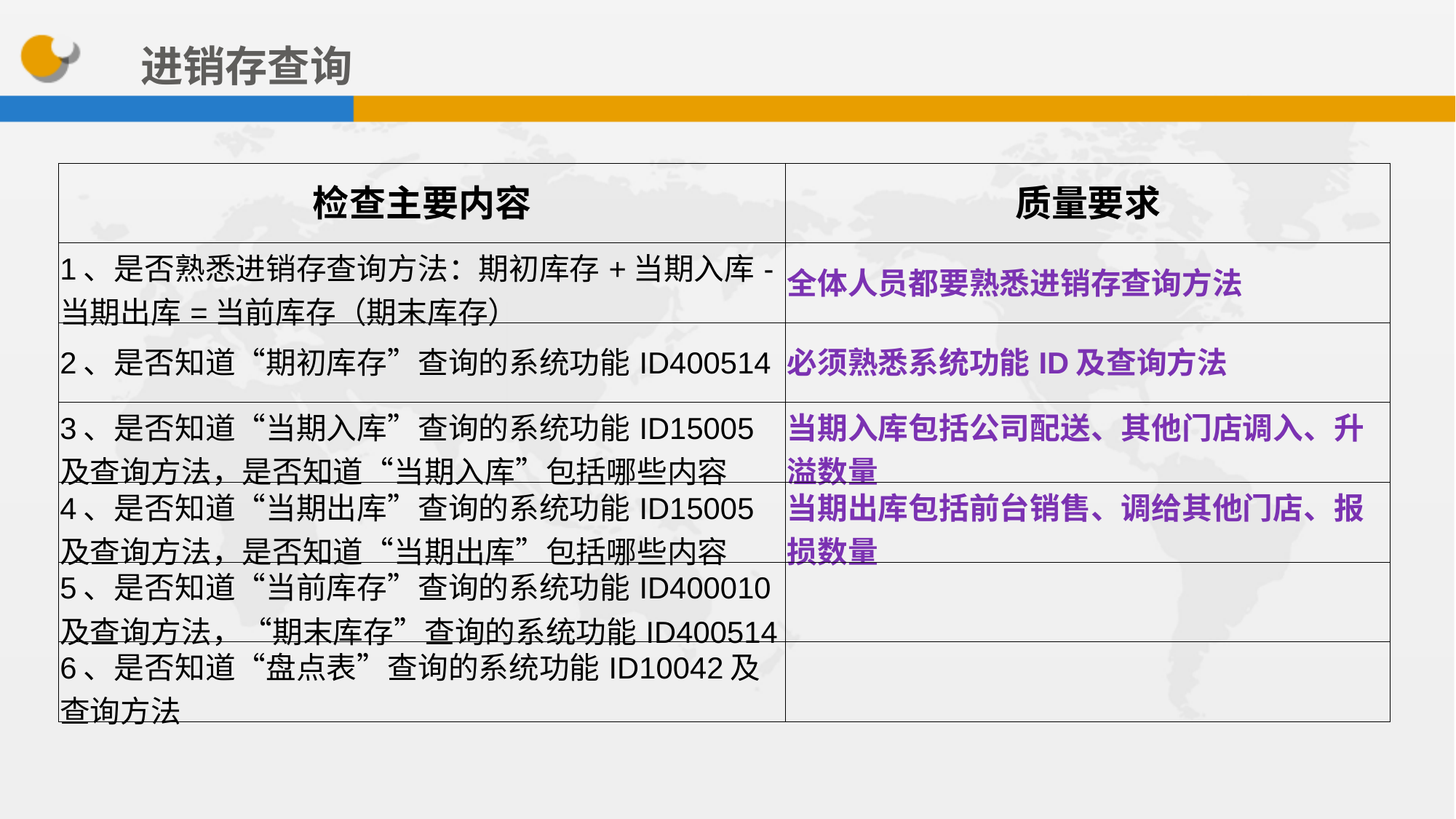

进销存查询
| 检查主要内容 | 质量要求 |
| --- | --- |
| 1、是否熟悉进销存查询方法：期初库存+当期入库-当期出库=当前库存（期末库存） | 全体人员都要熟悉进销存查询方法 |
| 2、是否知道“期初库存”查询的系统功能ID400514 | 必须熟悉系统功能ID及查询方法 |
| 3、是否知道“当期入库”查询的系统功能ID15005及查询方法，是否知道“当期入库”包括哪些内容 | 当期入库包括公司配送、其他门店调入、升溢数量 |
| 4、是否知道“当期出库”查询的系统功能ID15005及查询方法，是否知道“当期出库”包括哪些内容 | 当期出库包括前台销售、调给其他门店、报损数量 |
| 5、是否知道“当前库存”查询的系统功能ID400010及查询方法，“期末库存”查询的系统功能ID400514 |  |
| 6、是否知道“盘点表”查询的系统功能ID10042及查询方法 |  |
34%